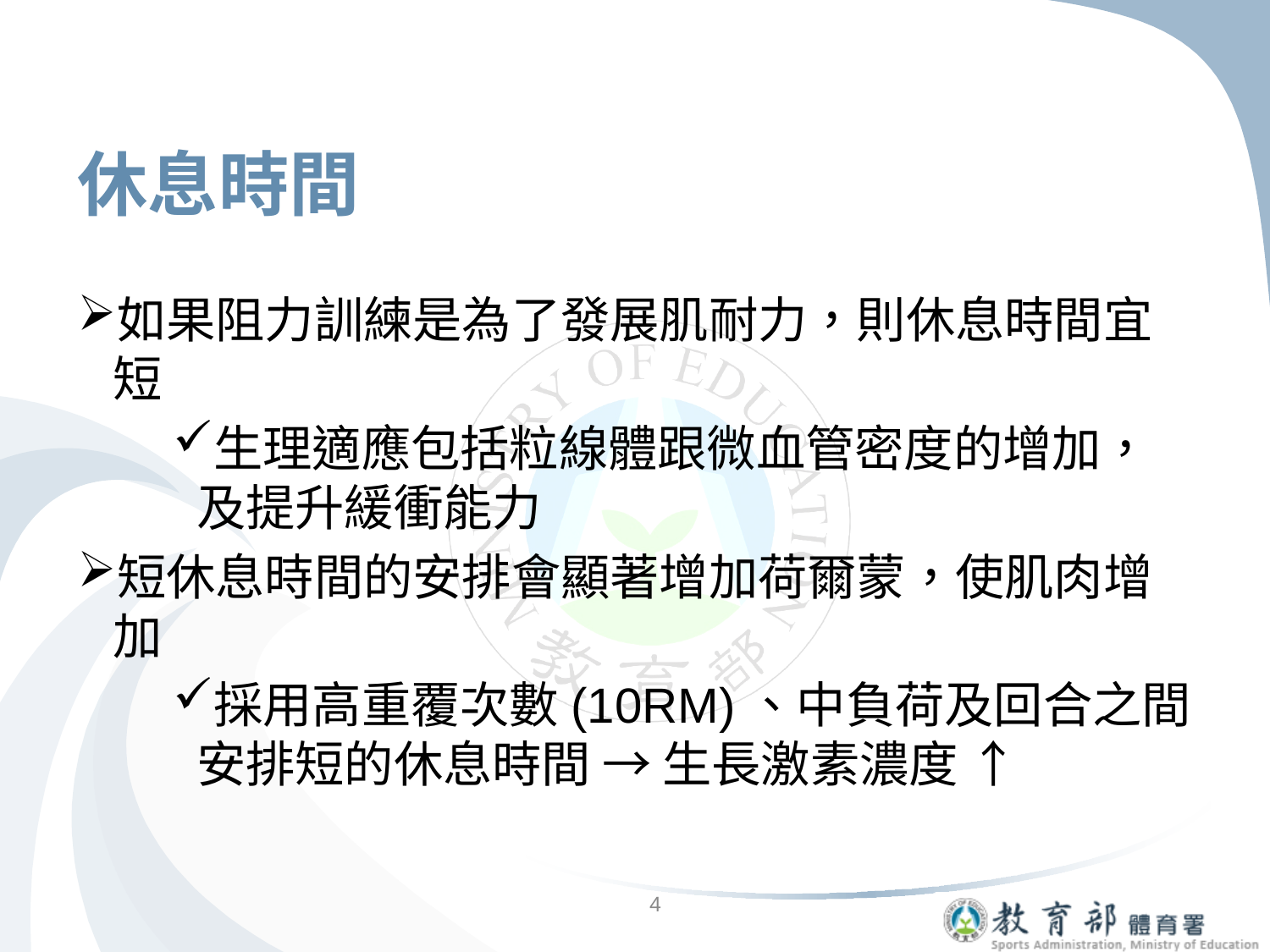

# 休息時間
如果阻力訓練是為了發展肌耐力，則休息時間宜短
生理適應包括粒線體跟微血管密度的增加，及提升緩衝能力
短休息時間的安排會顯著增加荷爾蒙，使肌肉增加
採用高重覆次數(10RM)、中負荷及回合之間安排短的休息時間 → 生長激素濃度 ↑
4